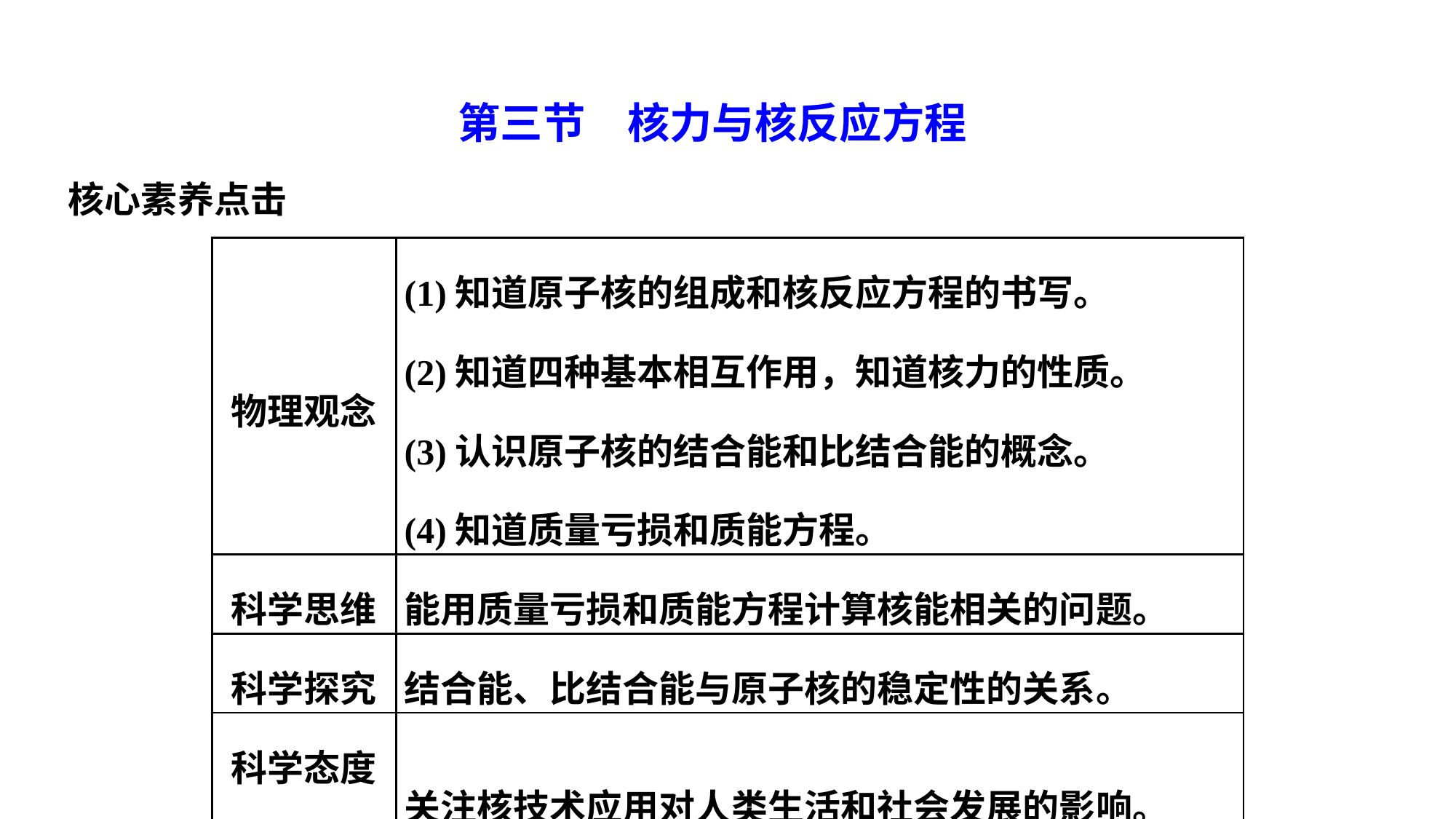

第三节　核力与核反应方程
核心素养点击

| 物理观念 | (1)知道原子核的组成和核反应方程的书写。 (2)知道四种基本相互作用，知道核力的性质。 (3)认识原子核的结合能和比结合能的概念。 (4)知道质量亏损和质能方程。 |
| --- | --- |
| 科学思维 | 能用质量亏损和质能方程计算核能相关的问题。 |
| 科学探究 | 结合能、比结合能与原子核的稳定性的关系。 |
| 科学态度与责任 | 关注核技术应用对人类生活和社会发展的影响。 |